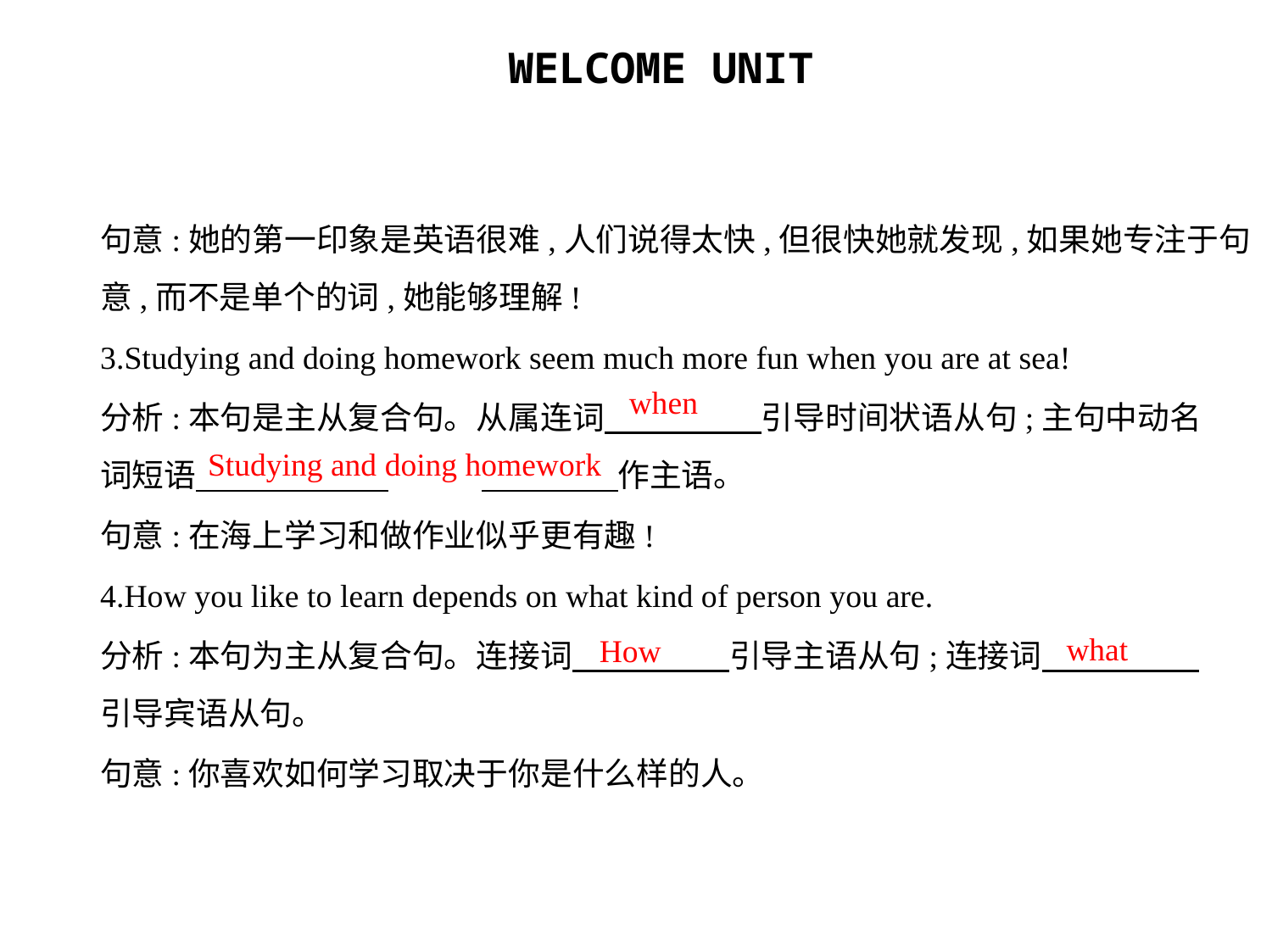

句意:她的第一印象是英语很难,人们说得太快,但很快她就发现,如果她专注于句
意,而不是单个的词,她能够理解!
3.Studying and doing homework seem much more fun when you are at sea!
分析:本句是主从复合句。从属连词　　　　    引导时间状语从句;主句中动名
词短语　　　　　　	      　　    作主语。
句意:在海上学习和做作业似乎更有趣!
4.How you like to learn depends on what kind of person you are.
分析:本句为主从复合句。连接词　　　　    引导主语从句;连接词　　　　    
引导宾语从句。
句意:你喜欢如何学习取决于你是什么样的人。
when
Studying and doing homework
what
How